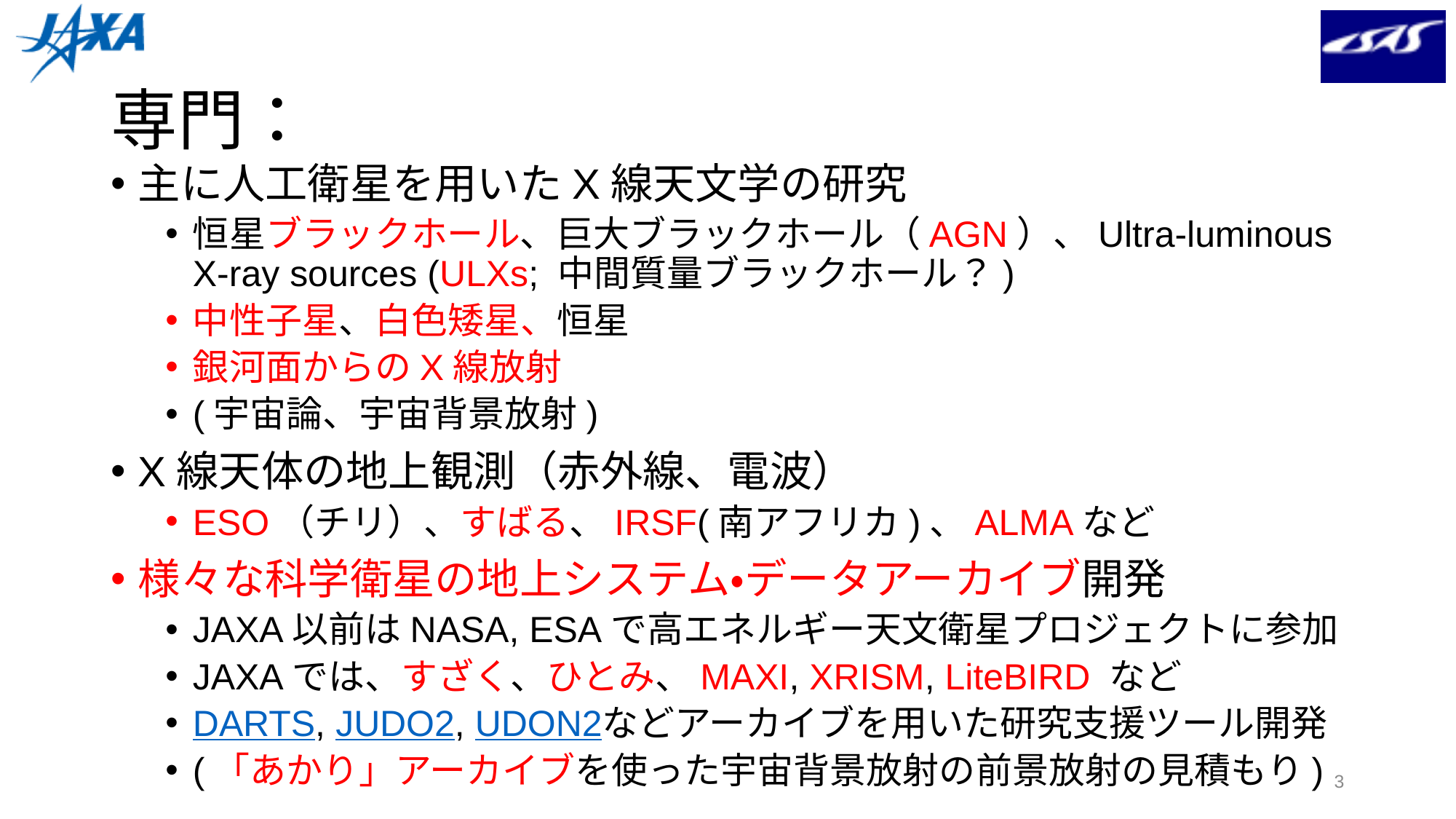

# 専門：
主に人工衛星を用いたX線天文学の研究
恒星ブラックホール、巨大ブラックホール（AGN）、Ultra-luminous X-ray sources (ULXs; 中間質量ブラックホール？)
中性子星、白色矮星、恒星
銀河面からのX線放射
(宇宙論、宇宙背景放射)
X線天体の地上観測（赤外線、電波）
ESO（チリ）、すばる、IRSF(南アフリカ)、ALMAなど
様々な科学衛星の地上システム・データアーカイブ開発
JAXA以前はNASA, ESAで高エネルギー天文衛星プロジェクトに参加
JAXAでは、すざく、ひとみ、MAXI, XRISM, LiteBIRD など
DARTS, JUDO2, UDON2などアーカイブを用いた研究支援ツール開発
(「あかり」アーカイブを使った宇宙背景放射の前景放射の見積もり)
3